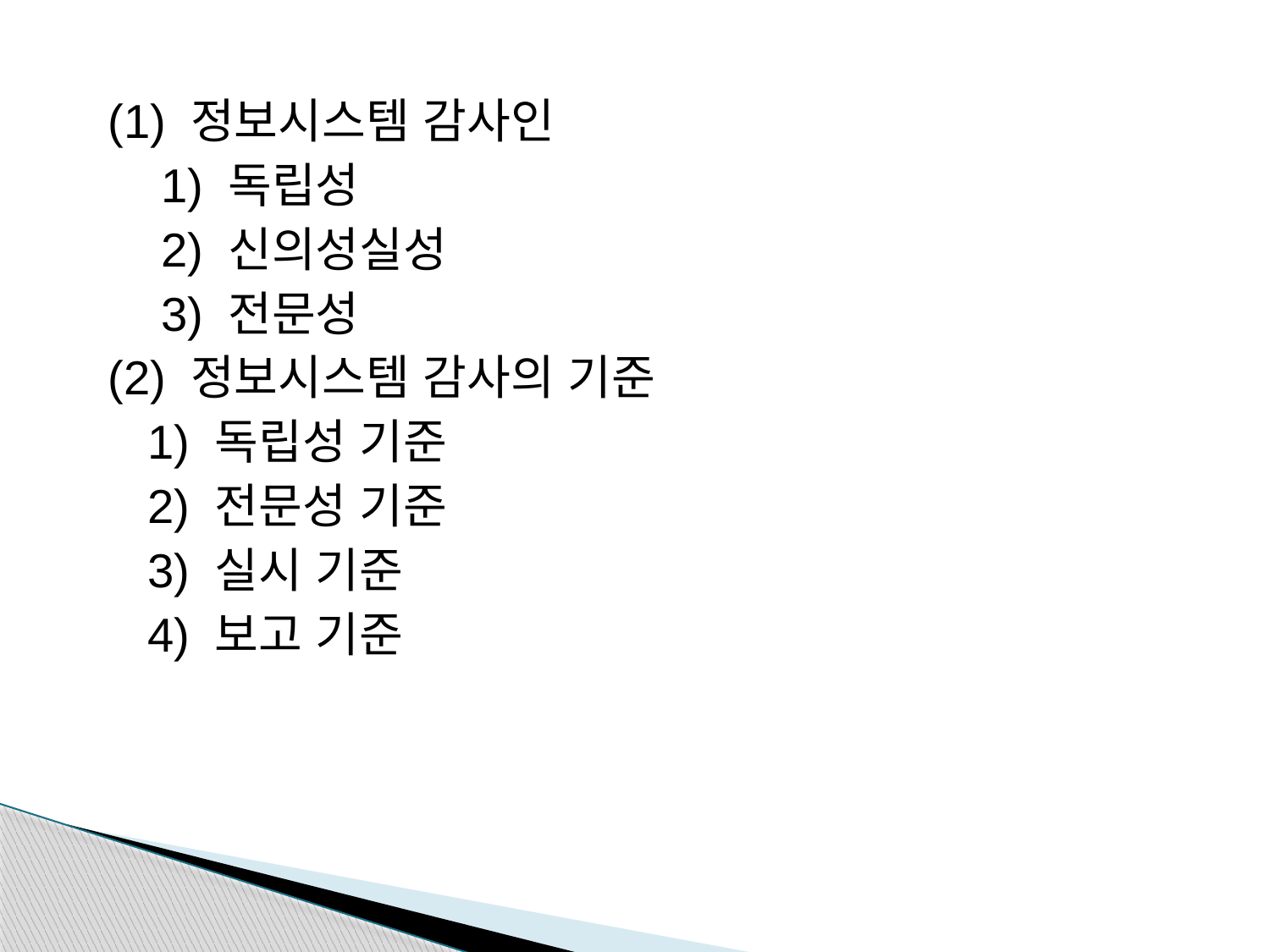

(1) 정보시스템 감사인
    1) 독립성
    2) 신의성실성
    3) 전문성
(2) 정보시스템 감사의 기준
   1) 독립성 기준
   2) 전문성 기준
   3) 실시 기준
   4) 보고 기준